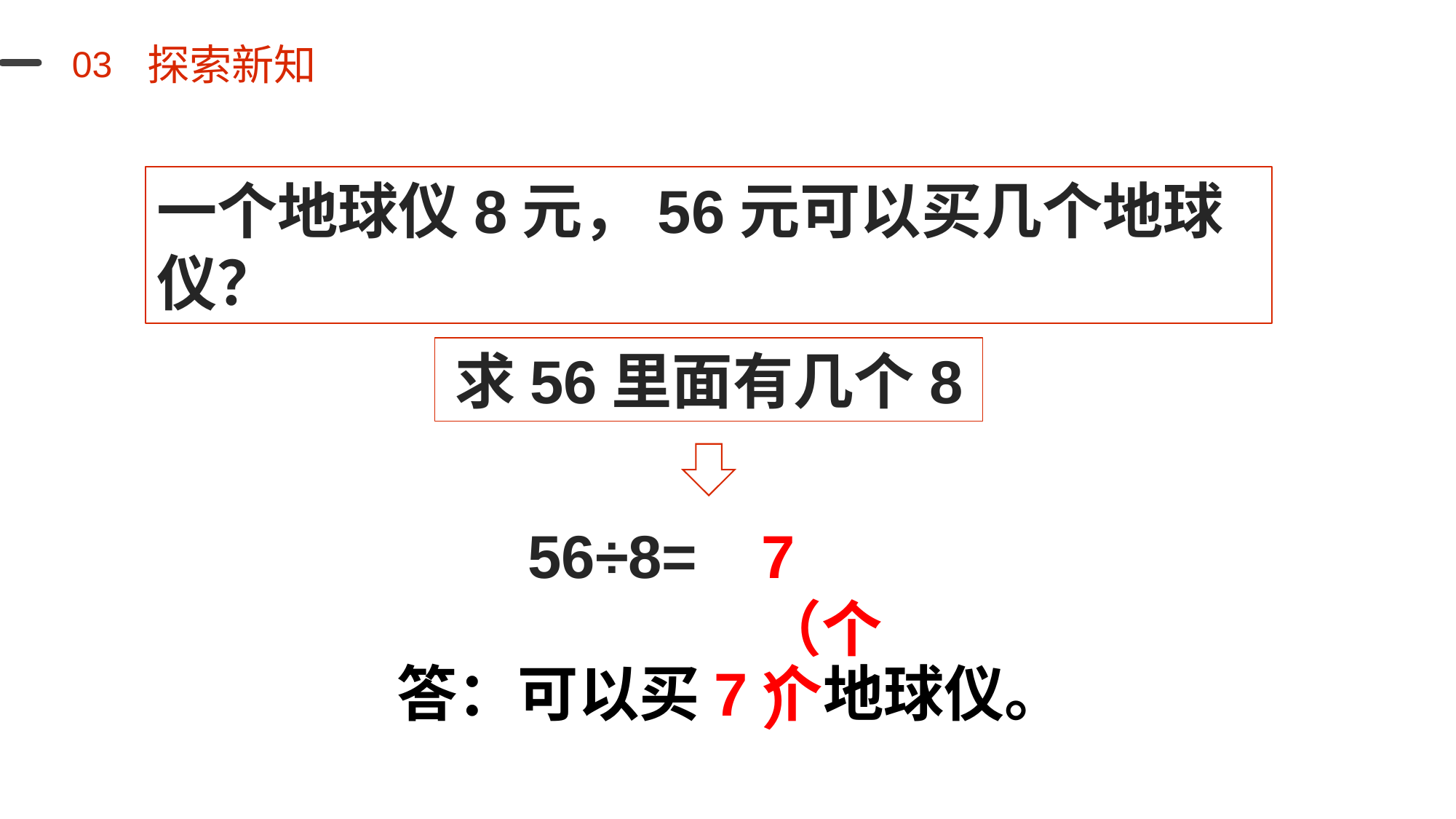

探索新知
03
一个地球仪8元，56元可以买几个地球仪？

求56里面有几个8

56÷8=
7（个）
答：可以买7个地球仪。